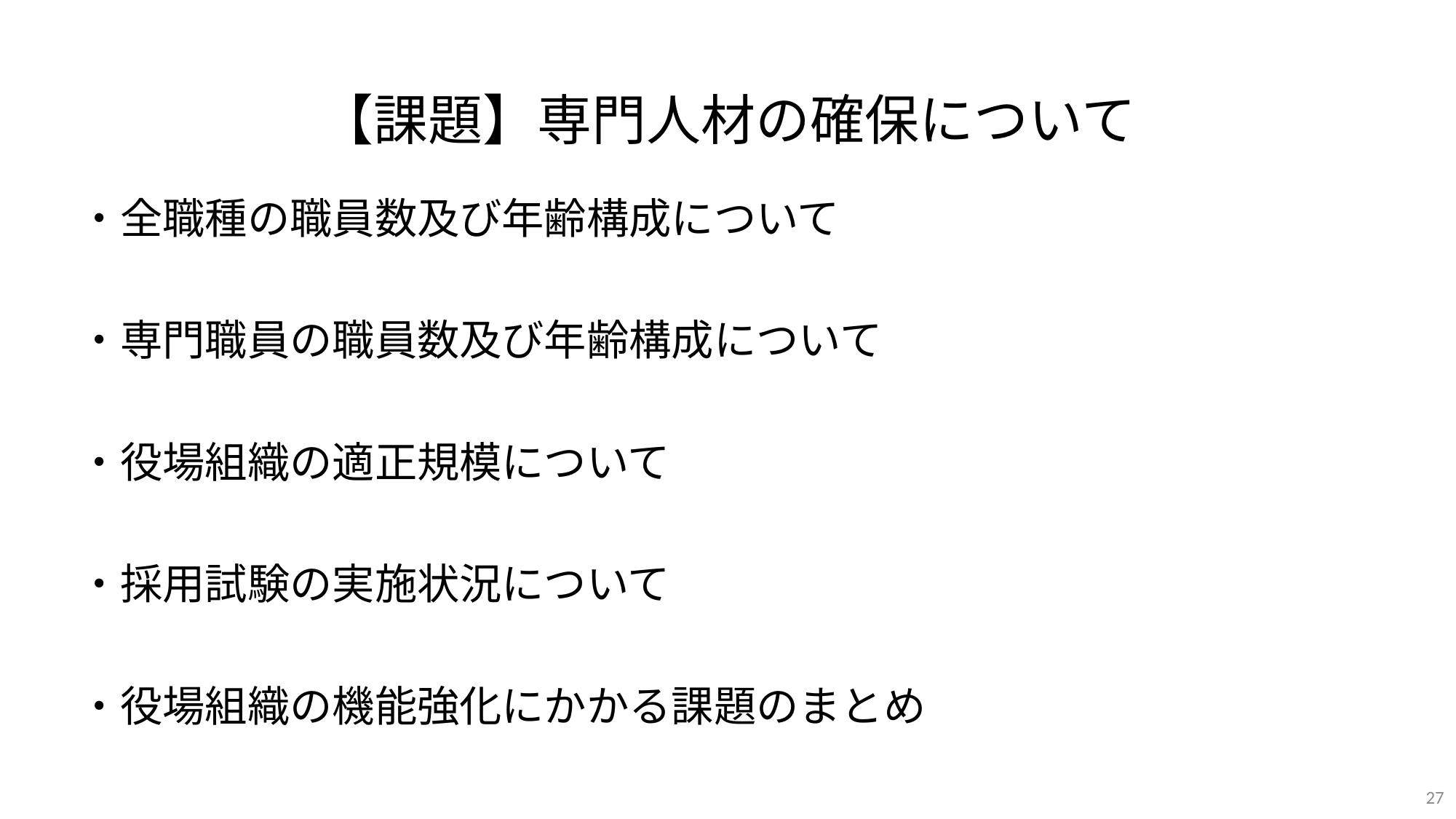

# 【課題】専門人材の確保について
・全職種の職員数及び年齢構成について

・専門職員の職員数及び年齢構成について

・役場組織の適正規模について

・採用試験の実施状況について

・役場組織の機能強化にかかる課題のまとめ
27